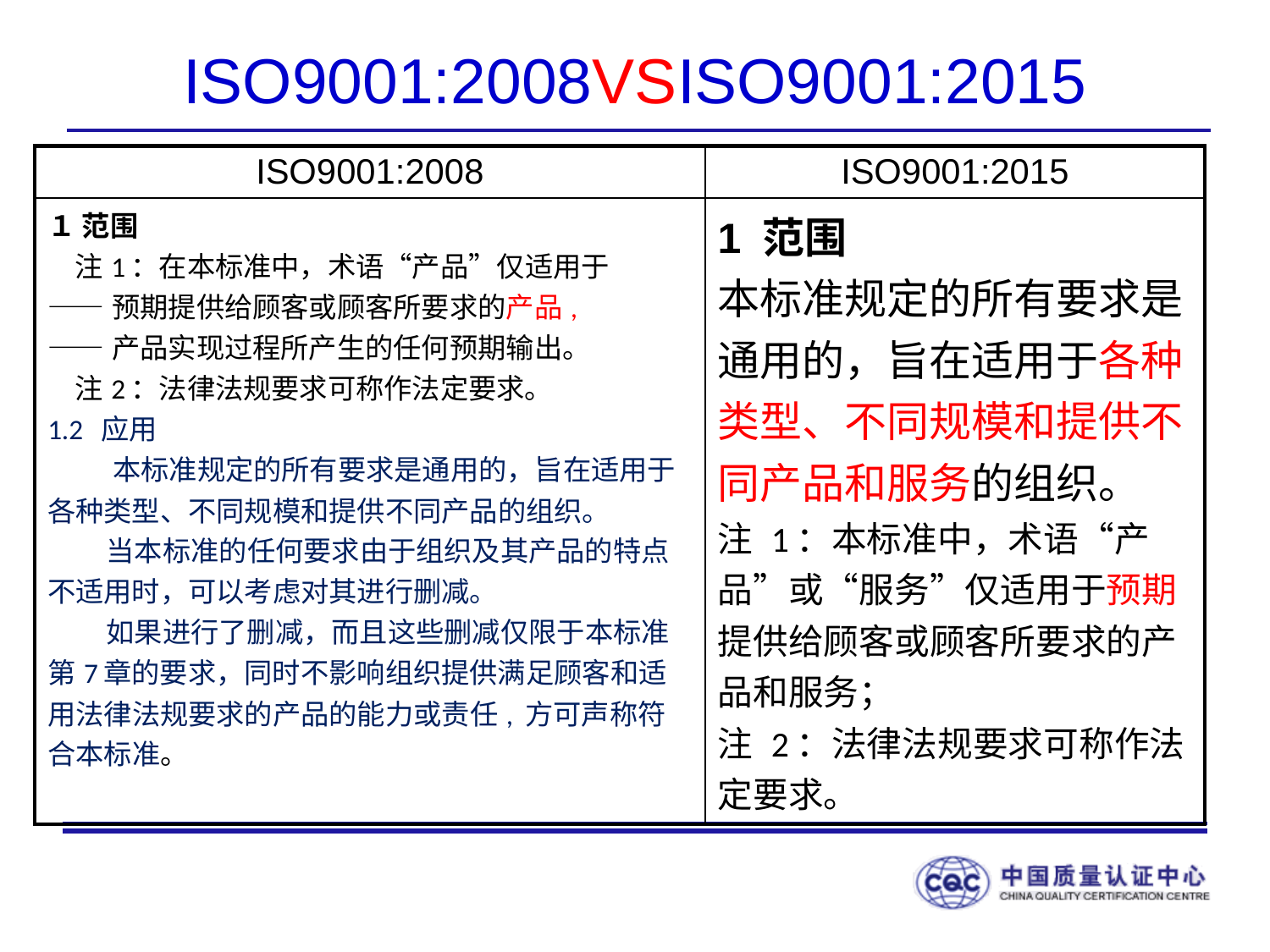

# ISO9001:2008VSISO9001:2015
| ISO9001:2008 | ISO9001:2015 |
| --- | --- |
| １ 范围 注1：在本标准中，术语“产品”仅适用于 ——预期提供给顾客或顾客所要求的产品, ——产品实现过程所产生的任何预期输出。 注2：法律法规要求可称作法定要求。 1.2 应用 本标准规定的所有要求是通用的，旨在适用于各种类型、不同规模和提供不同产品的组织。 当本标准的任何要求由于组织及其产品的特点不适用时，可以考虑对其进行删减。 如果进行了删减，而且这些删减仅限于本标准第7章的要求，同时不影响组织提供满足顾客和适用法律法规要求的产品的能力或责任, 方可声称符合本标准。 | 1 范围 本标准规定的所有要求是通用的，旨在适用于各种类型、不同规模和提供不同产品和服务的组织。 注 1：本标准中，术语“产品”或“服务”仅适用于预期提供给顾客或顾客所要求的产品和服务； 注 2：法律法规要求可称作法定要求。 |